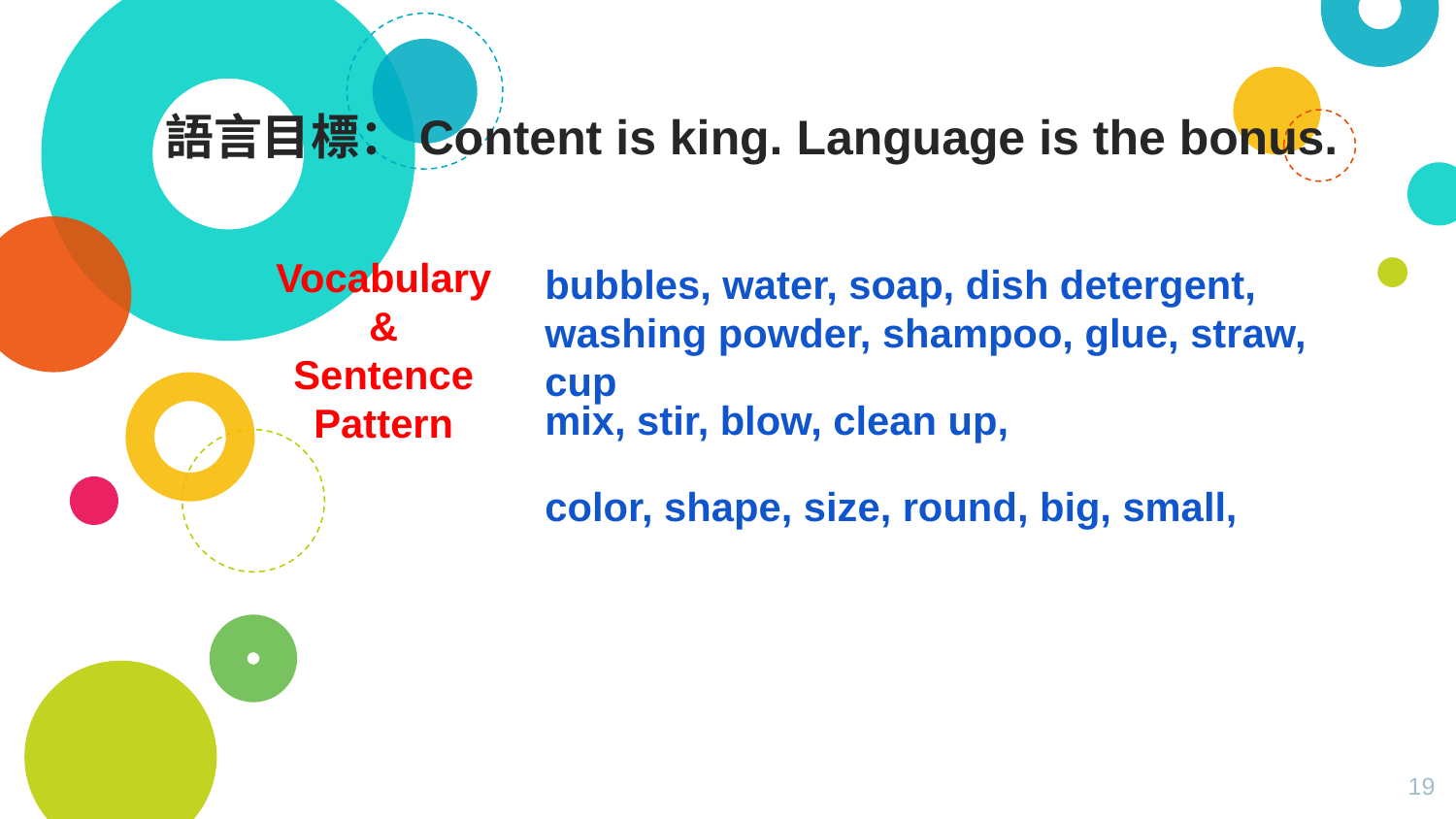

語言目標：Content is king. Language is the bonus.
Vocabulary
&
Sentence Pattern
bubbles, water, soap, dish detergent, washing powder, shampoo, glue, straw, cup
mix, stir, blow, clean up,
color, shape, size, round, big, small,
19